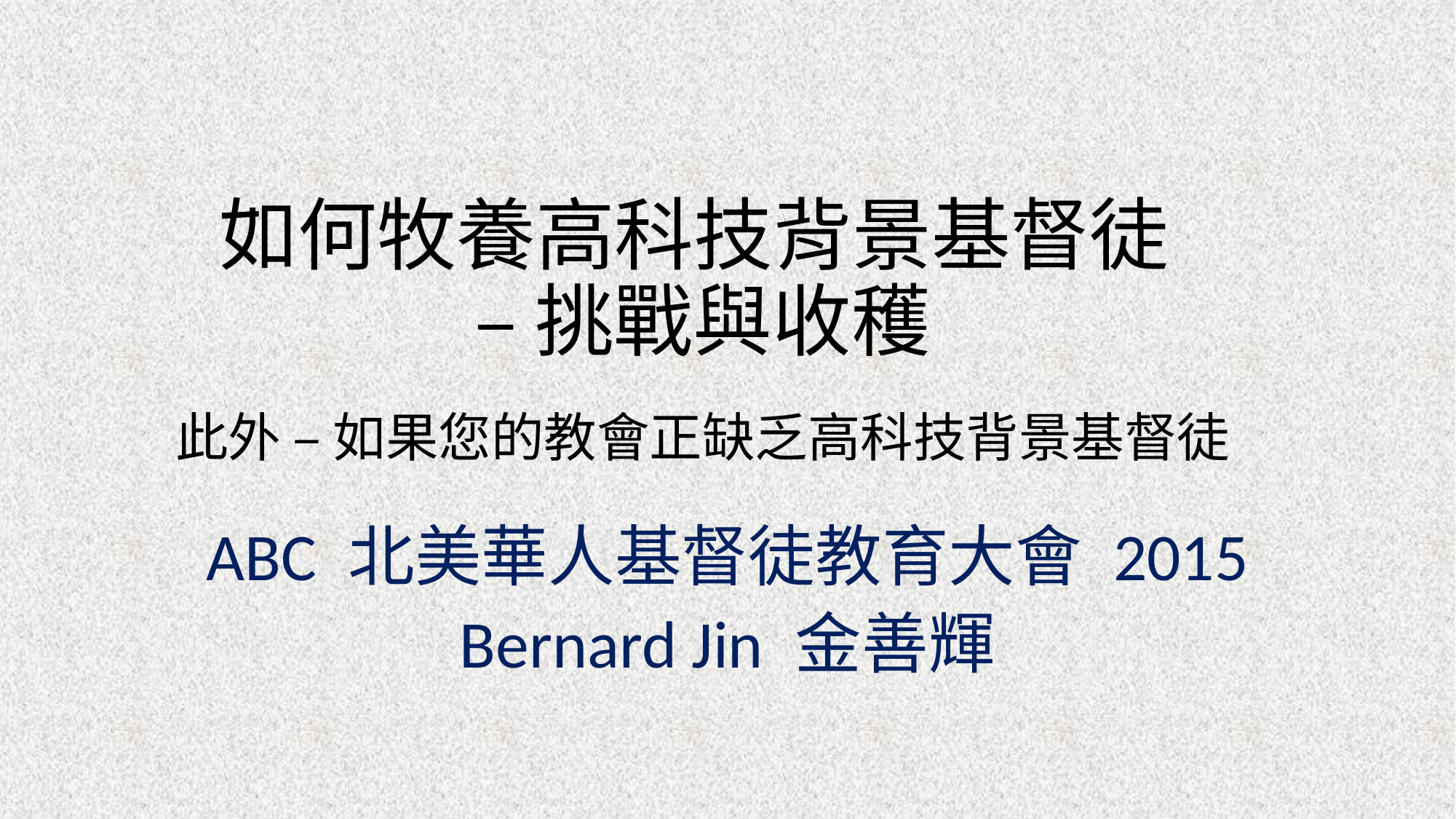

# 如何牧養高科技背景基督徒 – 挑戰與收穫 此外 – 如果您的教會正缺乏高科技背景基督徒
ABC 北美華人基督徒教育大會 2015
Bernard Jin 金善輝